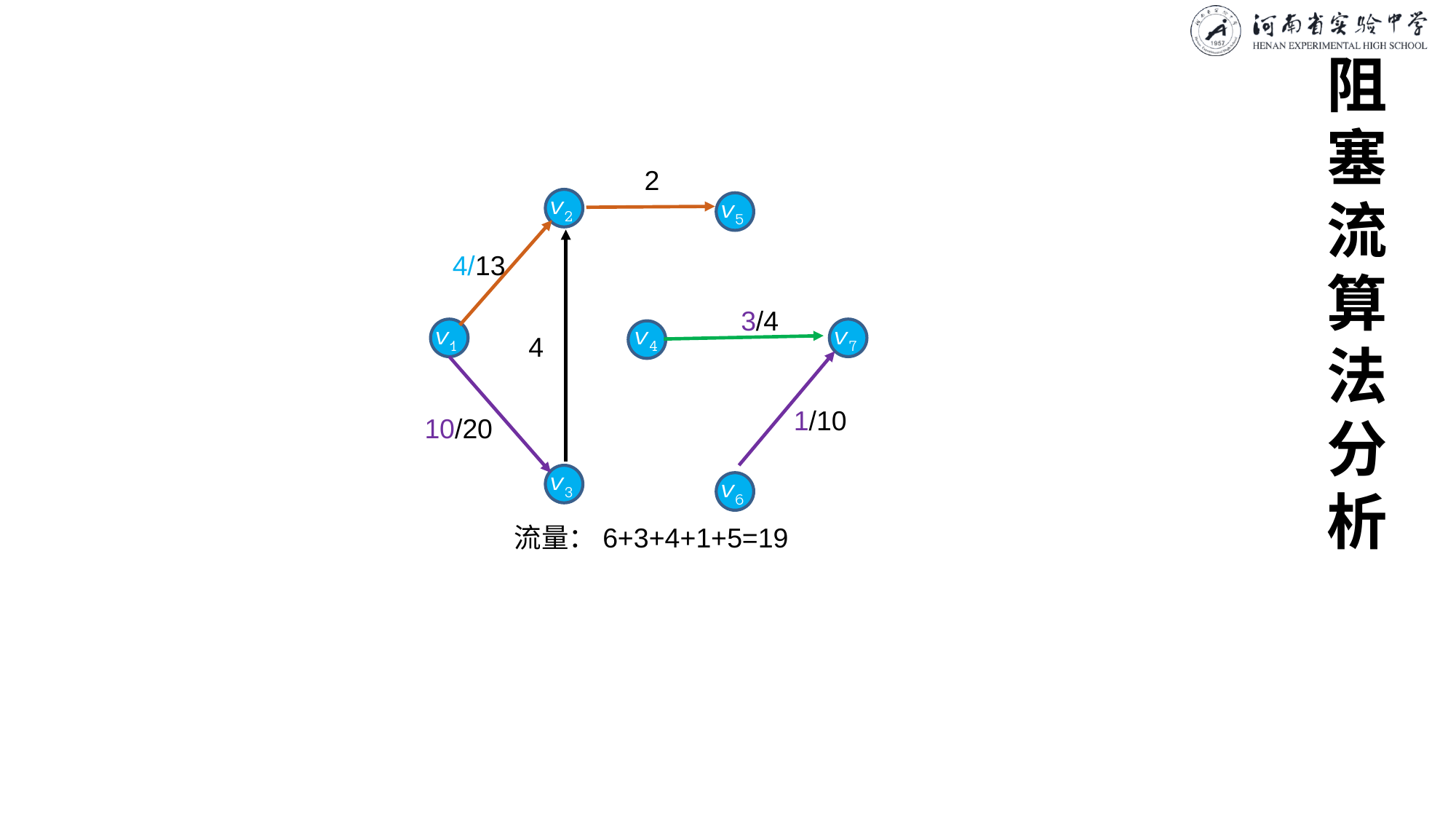

# 阻塞流算法分析
2
v2
v5

4/13
3/4
v1
v4
v7

4
1/10
10/20
v3

v6

流量：6+3+4+1+5=19